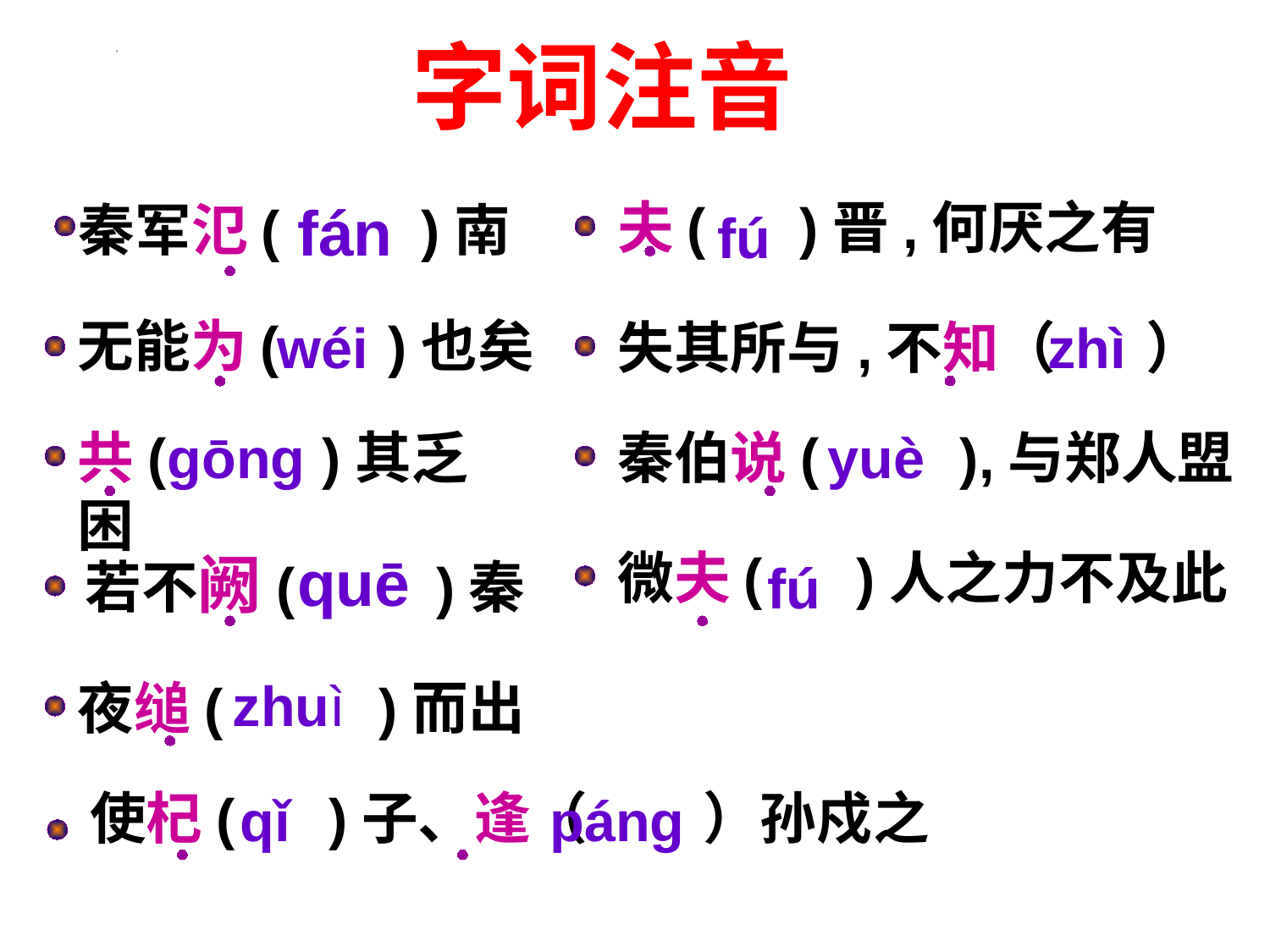

字词注音
夫(      )晋,何厌之有
fán
秦军氾(         )南
fú

无能为(       )也矣

wéi
失其所与,不知（       ）
zhì

共(          )其乏困
gōng
秦伯说(         ),与郑人盟
yuè

微夫(      )人之力不及此
quē
若不阙(         )秦
fú

  zhuì
夜缒(          )而出

使杞(      )子、逢（         ）孙戍之
qǐ
páng